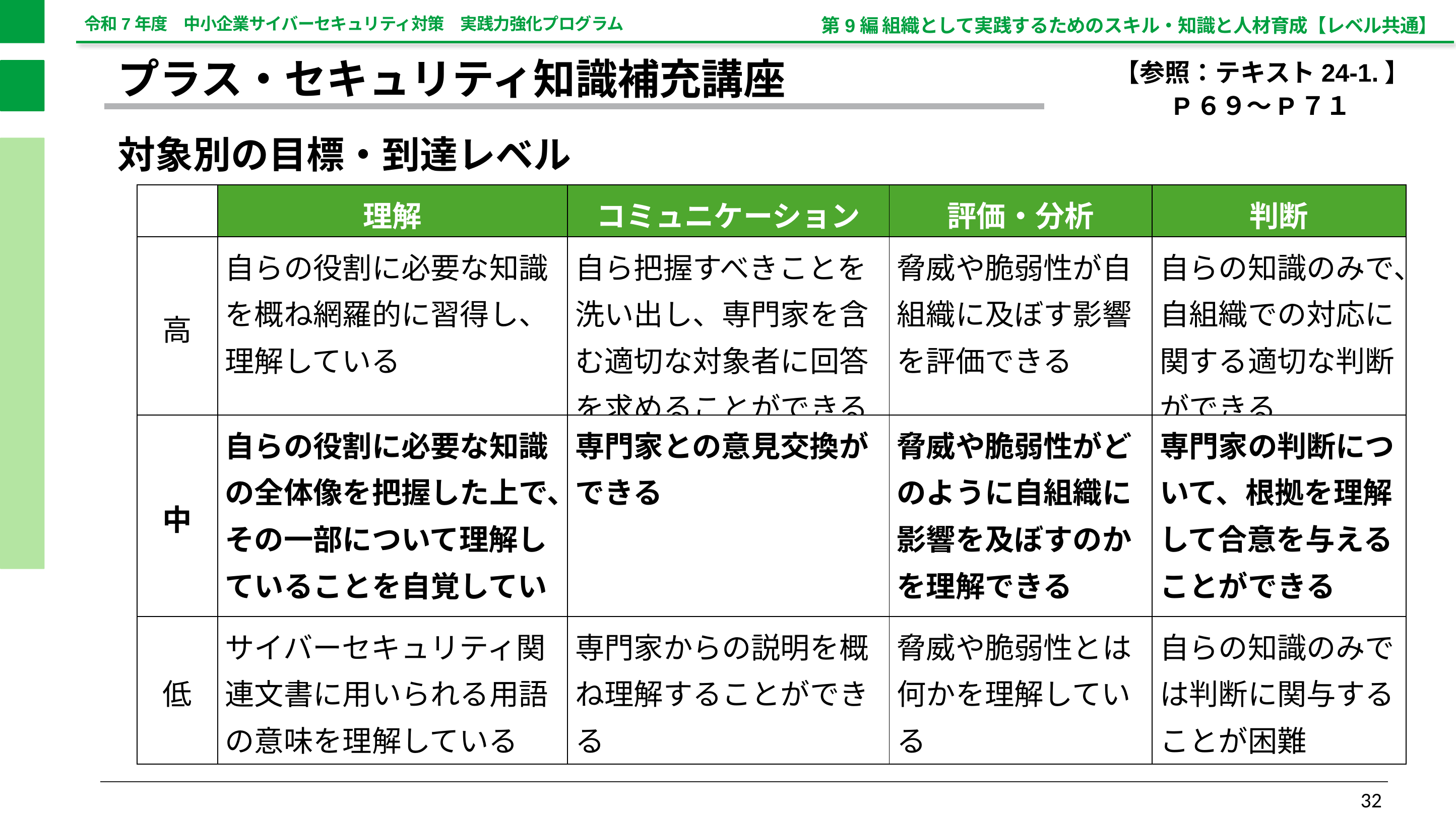

第9編 組織として実践するためのスキル・知識と人材育成【レベル共通】
【参照：テキスト24-1.】
P６９～P７１
プラス・セキュリティ知識補充講座

対象別の目標・到達レベル
|  | 理解 | コミュニケーション | 評価・分析 | 判断 |
| --- | --- | --- | --- | --- |
| 高 | 自らの役割に必要な知識を概ね網羅的に習得し、理解している | 自ら把握すべきことを洗い出し、専門家を含む適切な対象者に回答を求めることができる | 脅威や脆弱性が自組織に及ぼす影響を評価できる | 自らの知識のみで、自組織での対応に関する適切な判断ができる |
| 中 | 自らの役割に必要な知識の全体像を把握した上で、その一部について理解していることを自覚している | 専門家との意見交換ができる | 脅威や脆弱性がどのように自組織に影響を及ぼすのかを理解できる | 専門家の判断について、根拠を理解して合意を与えることができる |
| 低 | サイバーセキュリティ関連文書に用いられる用語の意味を理解している | 専門家からの説明を概ね理解することができる | 脅威や脆弱性とは何かを理解している | 自らの知識のみでは判断に関与することが困難 |